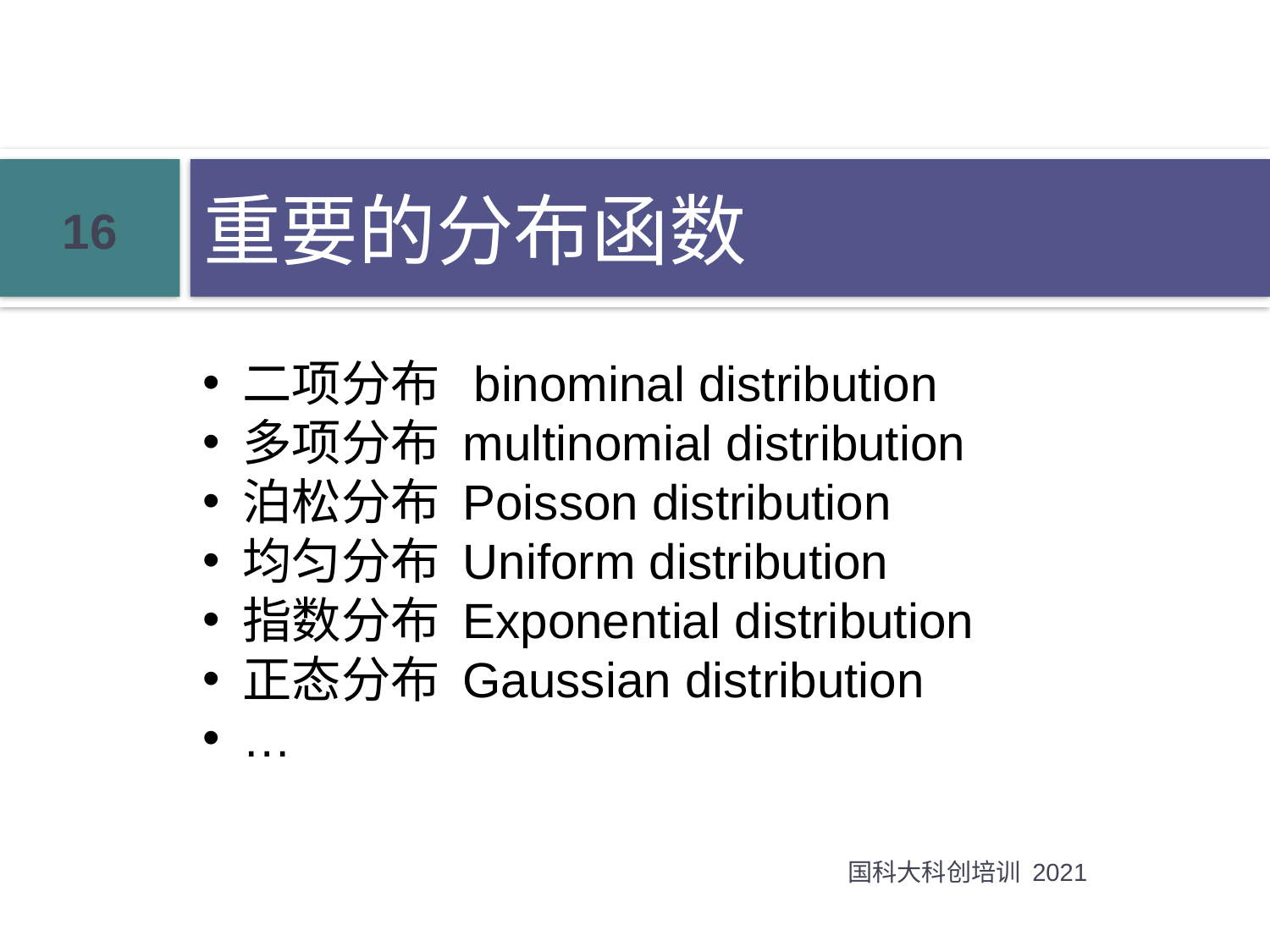

# 重要的分布函数
16
二项分布  binominal distribution
多项分布 multinomial distribution
泊松分布 Poisson distribution
均匀分布 Uniform distribution
指数分布 Exponential distribution
正态分布 Gaussian distribution
…

国科大科创培训 2021